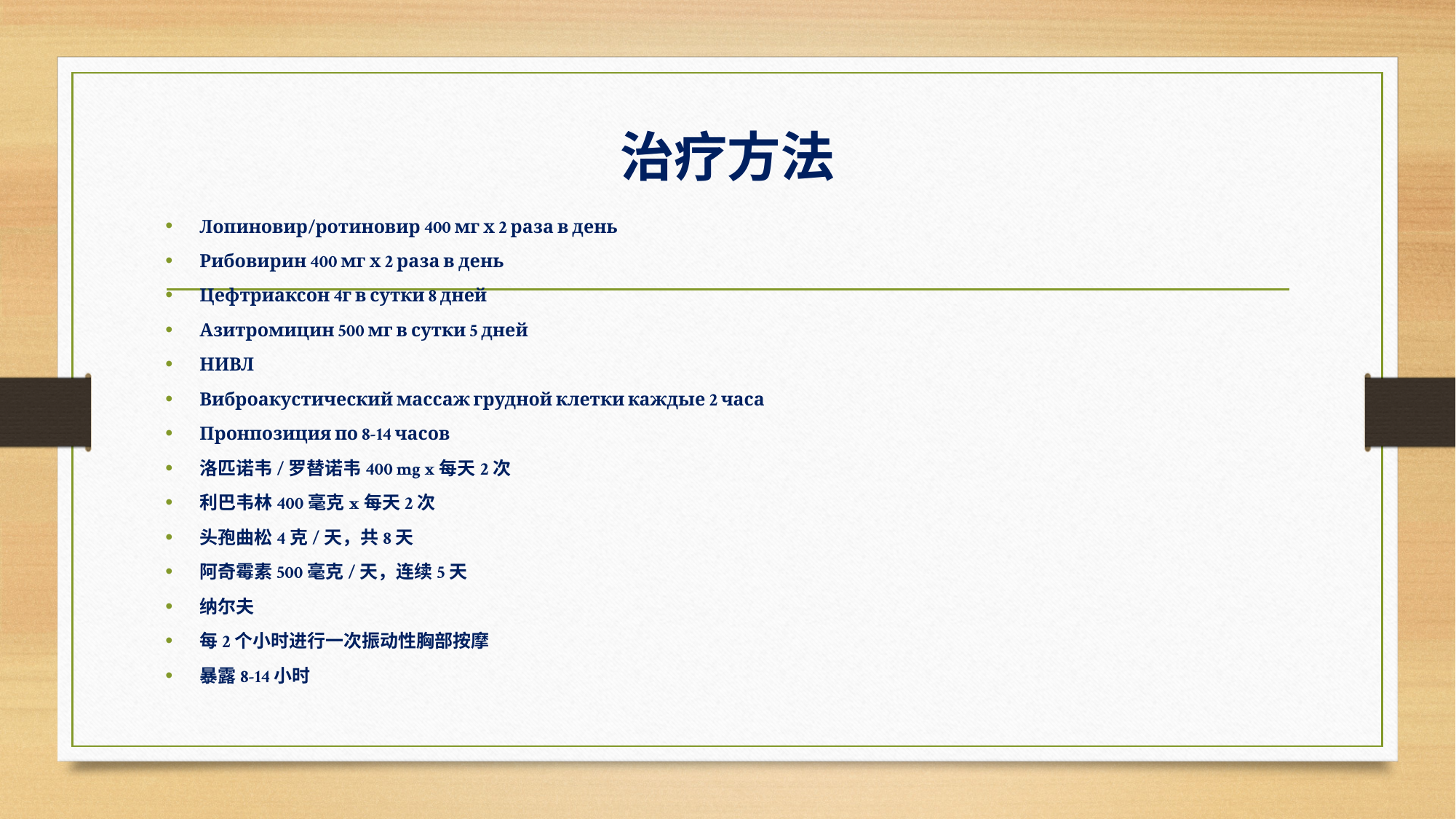

# 治疗方法
Лопиновир/ротиновир 400 мг х 2 раза в день
Рибовирин 400 мг х 2 раза в день
Цефтриаксон 4г в сутки 8 дней
Азитромицин 500 мг в сутки 5 дней
НИВЛ
Виброакустический массаж грудной клетки каждые 2 часа
Пронпозиция по 8-14 часов
洛匹诺韦/罗替诺韦400 mg x每天2次
利巴韦林400毫克x每天2次
头孢曲松4克/天，共8天
阿奇霉素500毫克/天，连续5天
纳尔夫
每2个小时进行一次振动性胸部按摩
暴露8-14小时